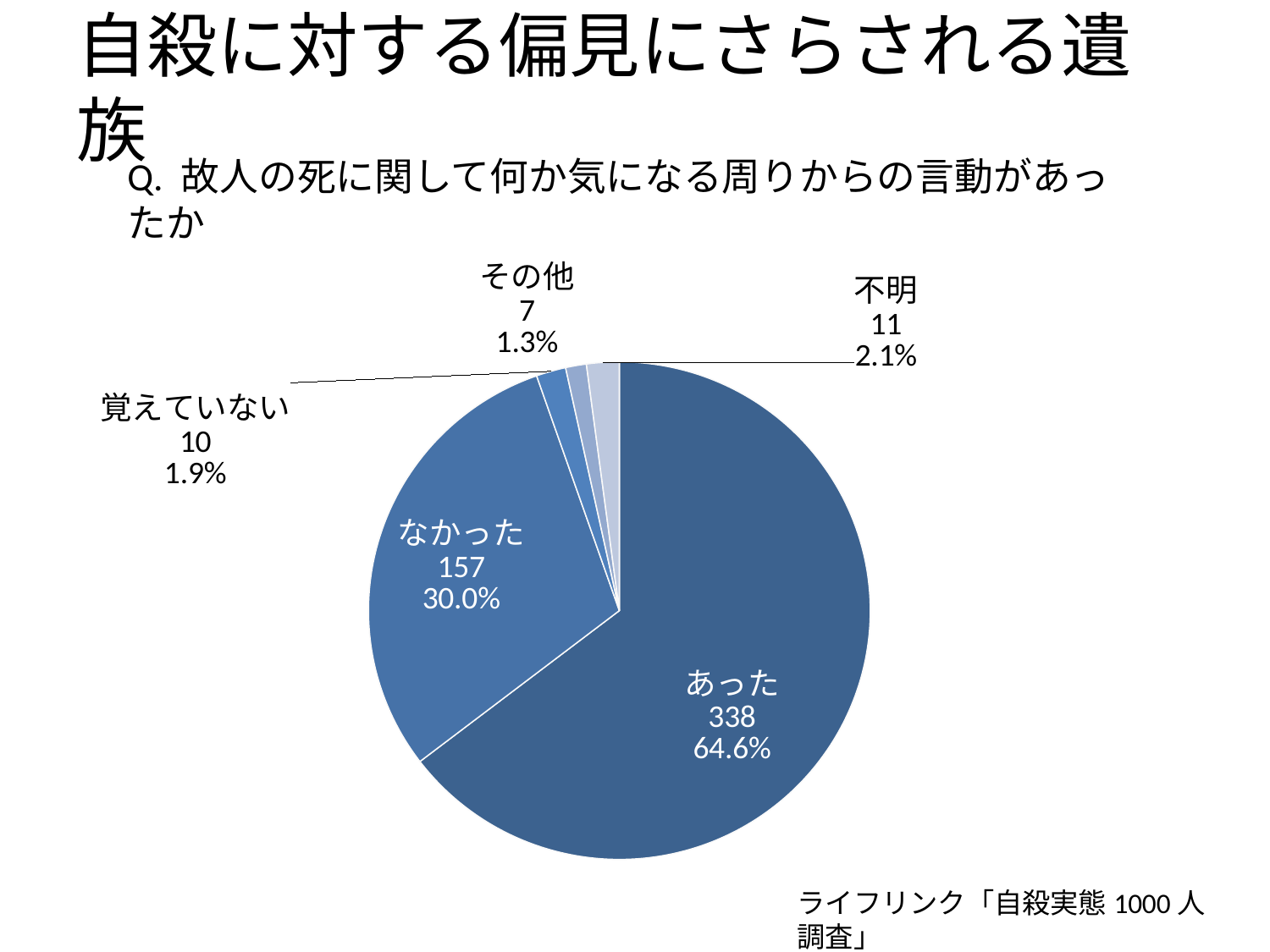

# 自殺に対する偏見にさらされる遺族
Q. 故人の死に関して何か気になる周りからの言動があったか

### Chart

| Category | 故人の死に関して気になる周りからの言動があったか |
|---|---|
| あった | 338.0 |
| なかった | 157.0 |
| 覚えていない | 10.0 |
| その他 | 7.0 |
| 不明 | 11.0 |
ライフリンク「自殺実態1000人調査」